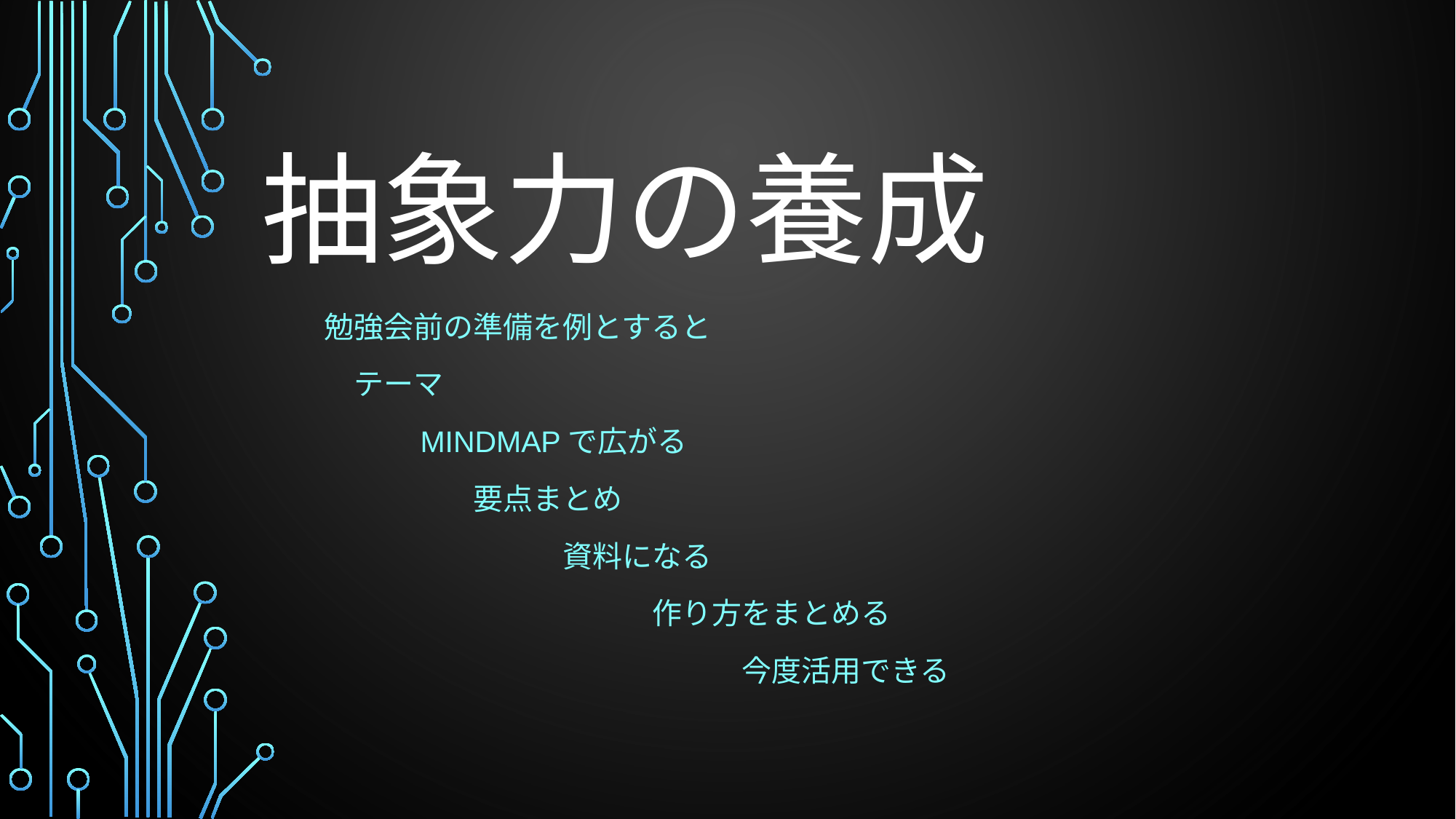

# 抽象力の養成
勉強会前の準備を例とすると
　テーマ
　　　MINDMAPで広がる
　　　　　要点まとめ
　　　　　　　　資料になる
　　　　　　　　　　　作り方をまとめる
　　　　　　　　　　　　　　今度活用できる